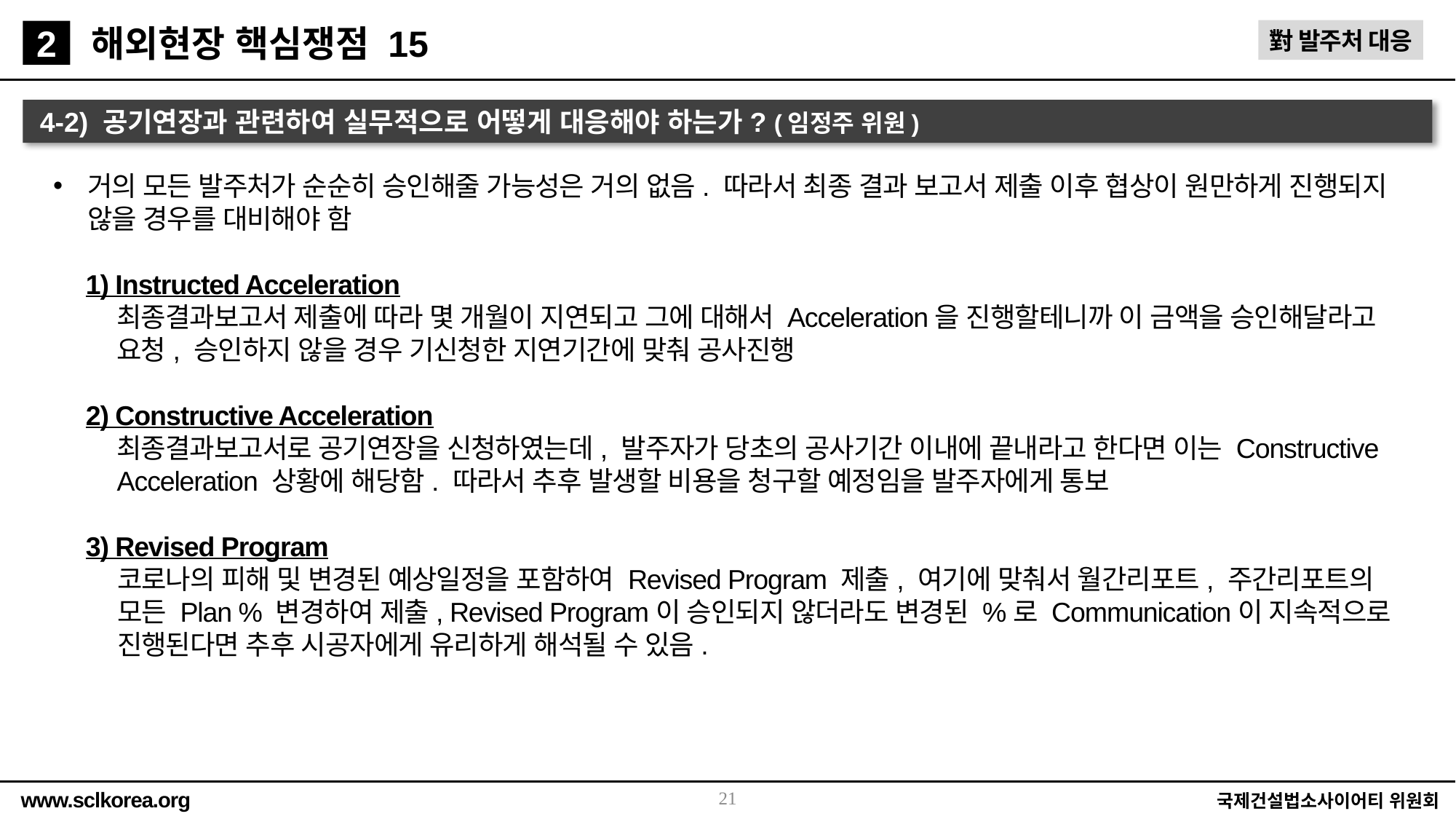

해외현장 핵심쟁점 15
對 발주처 대응
2
4-2) 공기연장과 관련하여 실무적으로 어떻게 대응해야 하는가? (임정주 위원)
거의 모든 발주처가 순순히 승인해줄 가능성은 거의 없음. 따라서 최종 결과 보고서 제출 이후 협상이 원만하게 진행되지 않을 경우를 대비해야 함

1) Instructed Acceleration
최종결과보고서 제출에 따라 몇 개월이 지연되고 그에 대해서 Acceleration을 진행할테니까 이 금액을 승인해달라고 요청, 승인하지 않을 경우 기신청한 지연기간에 맞춰 공사진행

2) Constructive Acceleration
최종결과보고서로 공기연장을 신청하였는데, 발주자가 당초의 공사기간 이내에 끝내라고 한다면 이는 Constructive Acceleration 상황에 해당함. 따라서 추후 발생할 비용을 청구할 예정임을 발주자에게 통보

3) Revised Program
코로나의 피해 및 변경된 예상일정을 포함하여 Revised Program 제출, 여기에 맞춰서 월간리포트, 주간리포트의 모든 Plan % 변경하여 제출, Revised Program이 승인되지 않더라도 변경된 %로 Communication이 지속적으로 진행된다면 추후 시공자에게 유리하게 해석될 수 있음.
21